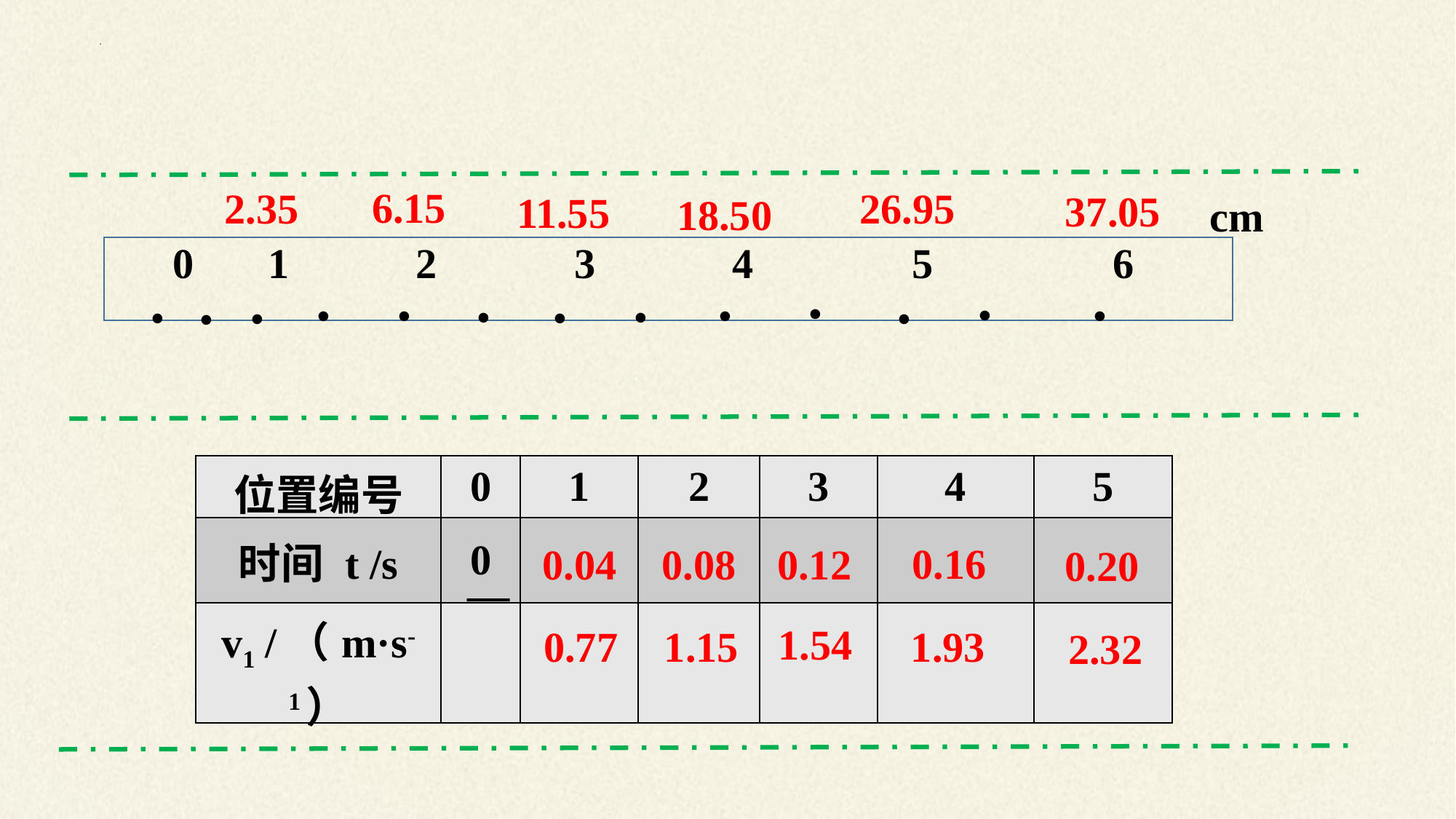

6.15
2.35
26.95
37.05
11.55
18.50
cm
.
.
.
.
.
.
.
.
.
0       1            2             3             4               5                 6

.
.
.
.
| 位置编号 | 0 | 1 | 2 | 3 | 4 | 5 |
| --- | --- | --- | --- | --- | --- | --- |
| 时间 t /s | 0 |  |  |  |  |  |
| v1 /（m·s-1） |  |  |  |  |  |  |
0.16
0.04
0.08
0.12
0.20
__
1.54
0.77
1.15
1.93
2.32